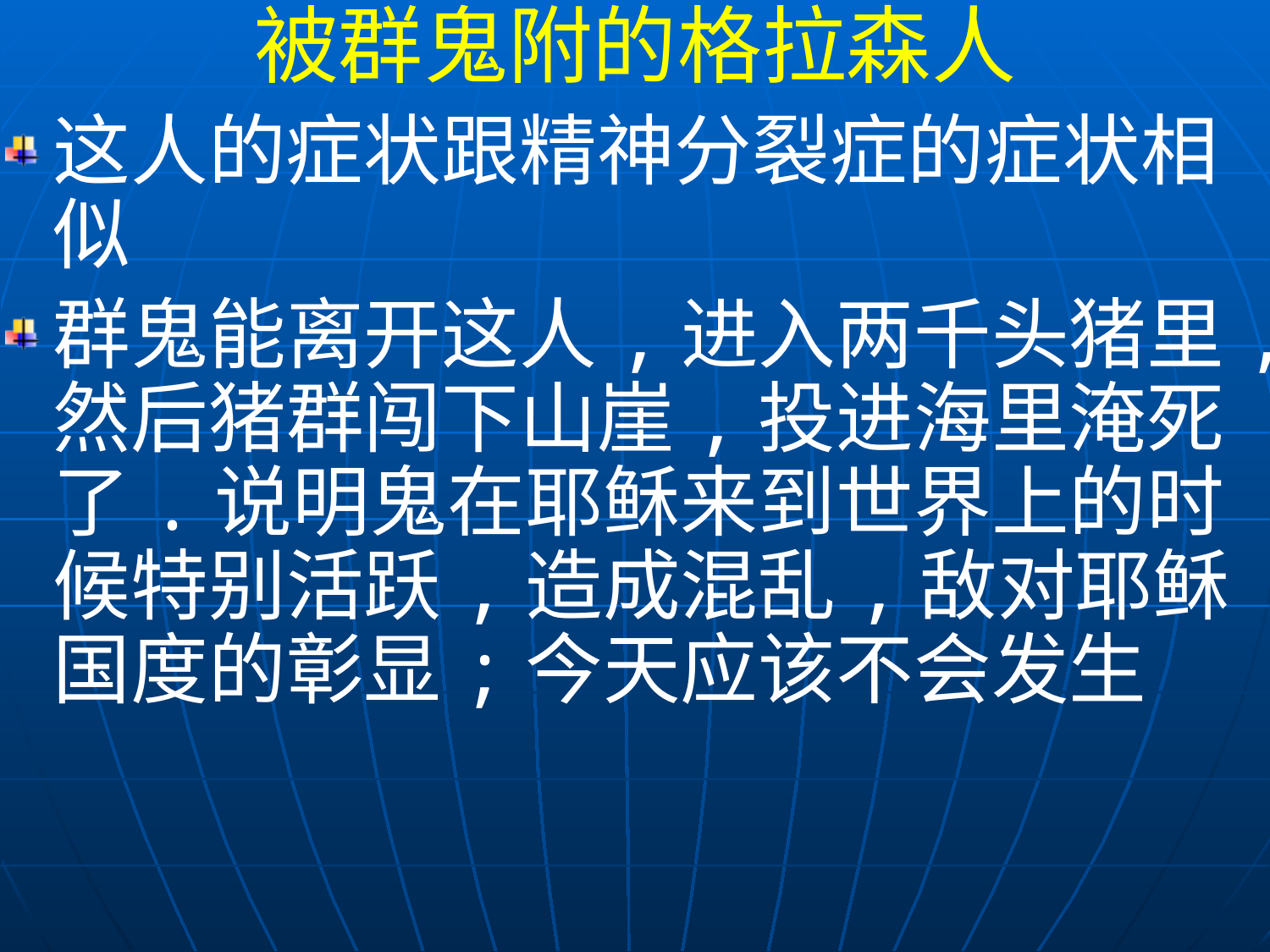

被群鬼附的格拉森人
这人的症状跟精神分裂症的症状相似
群鬼能离开这人,进入两千头猪里,然后猪群闯下山崖,投进海里淹死了.说明鬼在耶稣来到世界上的时候特别活跃,造成混乱,敌对耶稣国度的彰显;今天应该不会发生